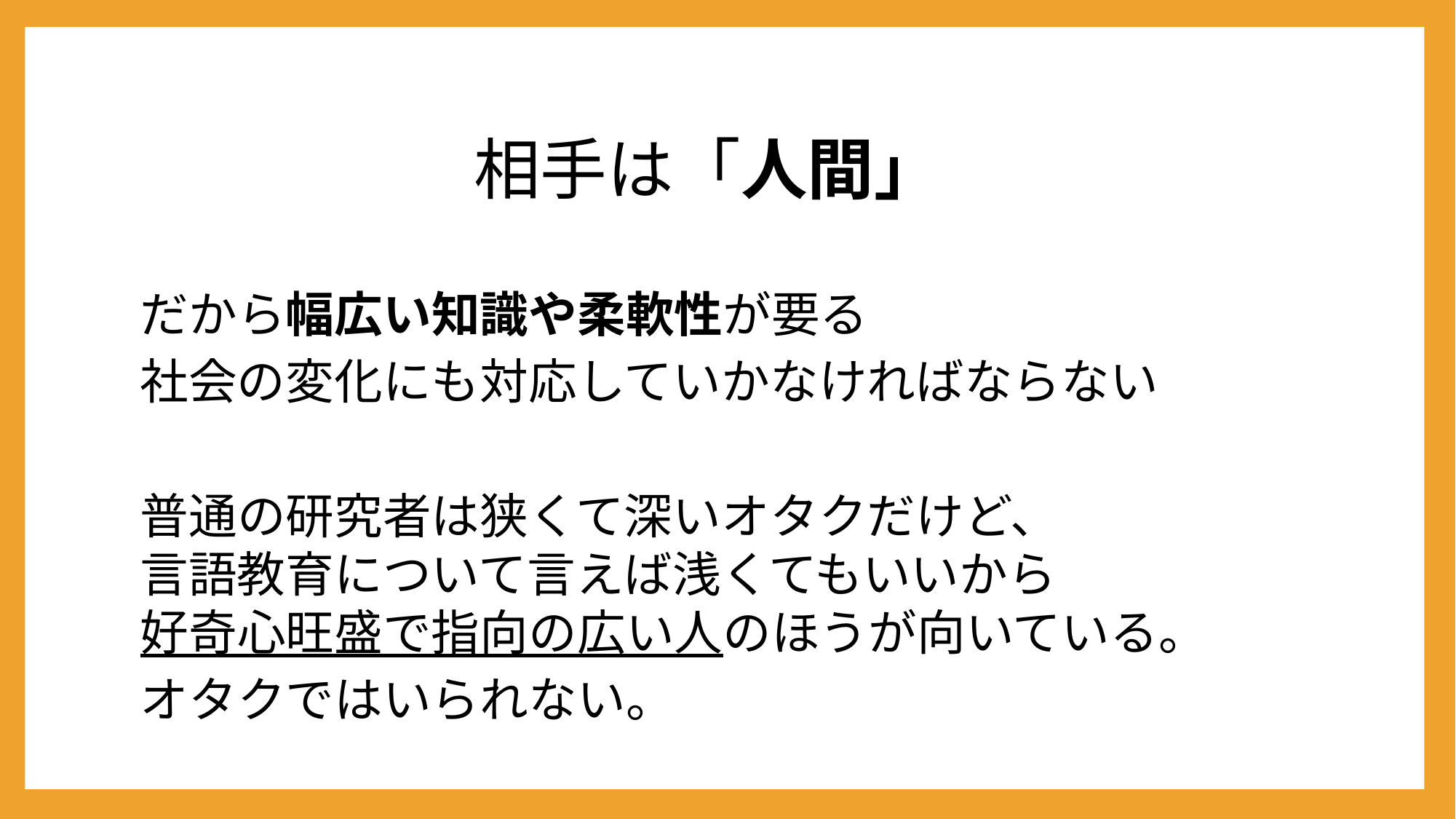

相手は「人間」

だから幅広い知識や柔軟性が要る
社会の変化にも対応していかなければならない

普通の研究者は狭くて深いオタクだけど、
言語教育について言えば浅くてもいいから
好奇心旺盛で指向の広い人のほうが向いている。
オタクではいられない。